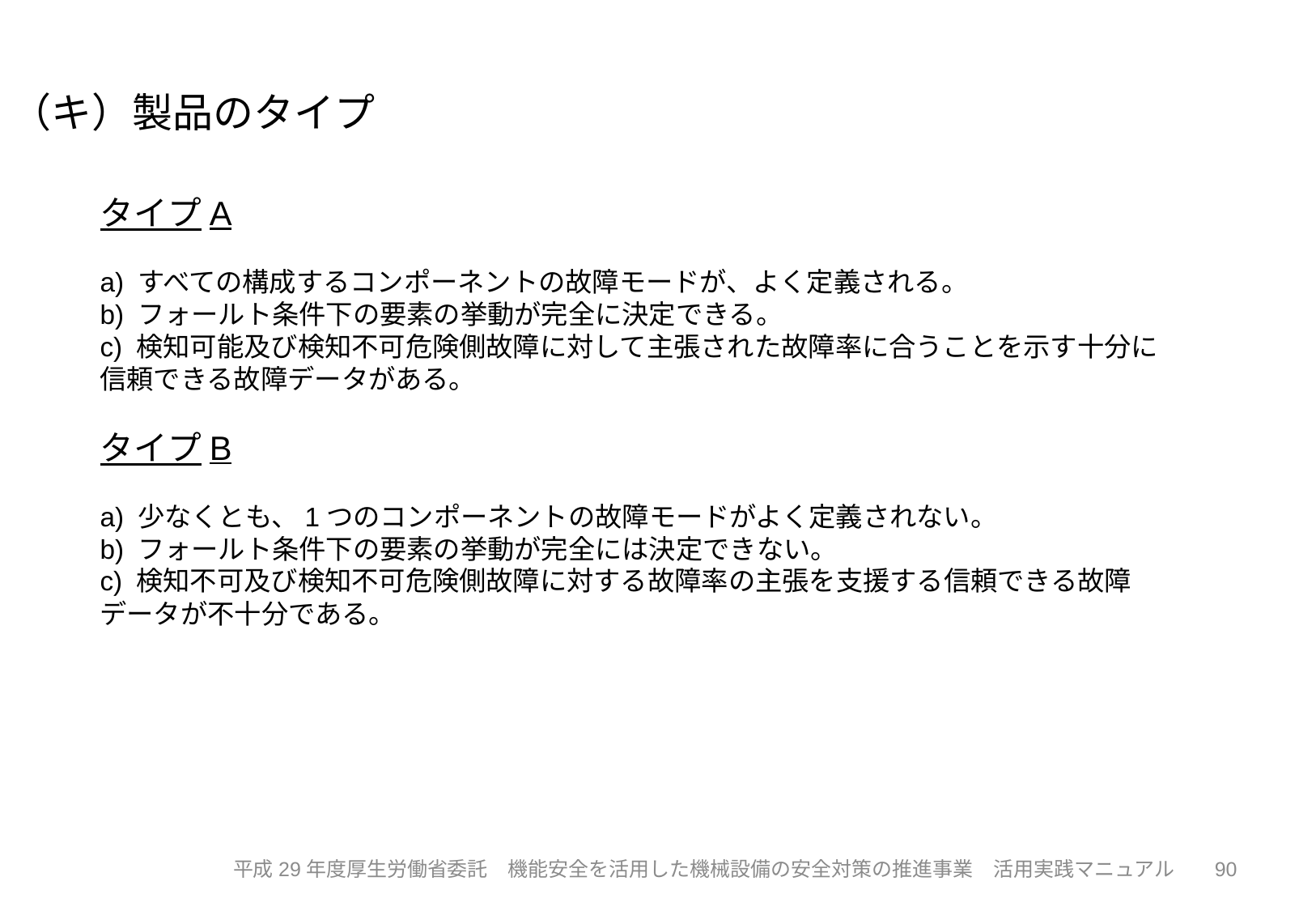

（キ）製品のタイプ

タイプA

a) すべての構成するコンポーネントの故障モードが、よく定義される。
b) フォールト条件下の要素の挙動が完全に決定できる。
c) 検知可能及び検知不可危険側故障に対して主張された故障率に合うことを示す十分に信頼できる故障データがある。

タイプB

a) 少なくとも、1つのコンポーネントの故障モードがよく定義されない。
b) フォールト条件下の要素の挙動が完全には決定できない。
c) 検知不可及び検知不可危険側故障に対する故障率の主張を支援する信頼できる故障データが不十分である。
90
平成29年度厚生労働省委託　機能安全を活用した機械設備の安全対策の推進事業　活用実践マニュアル